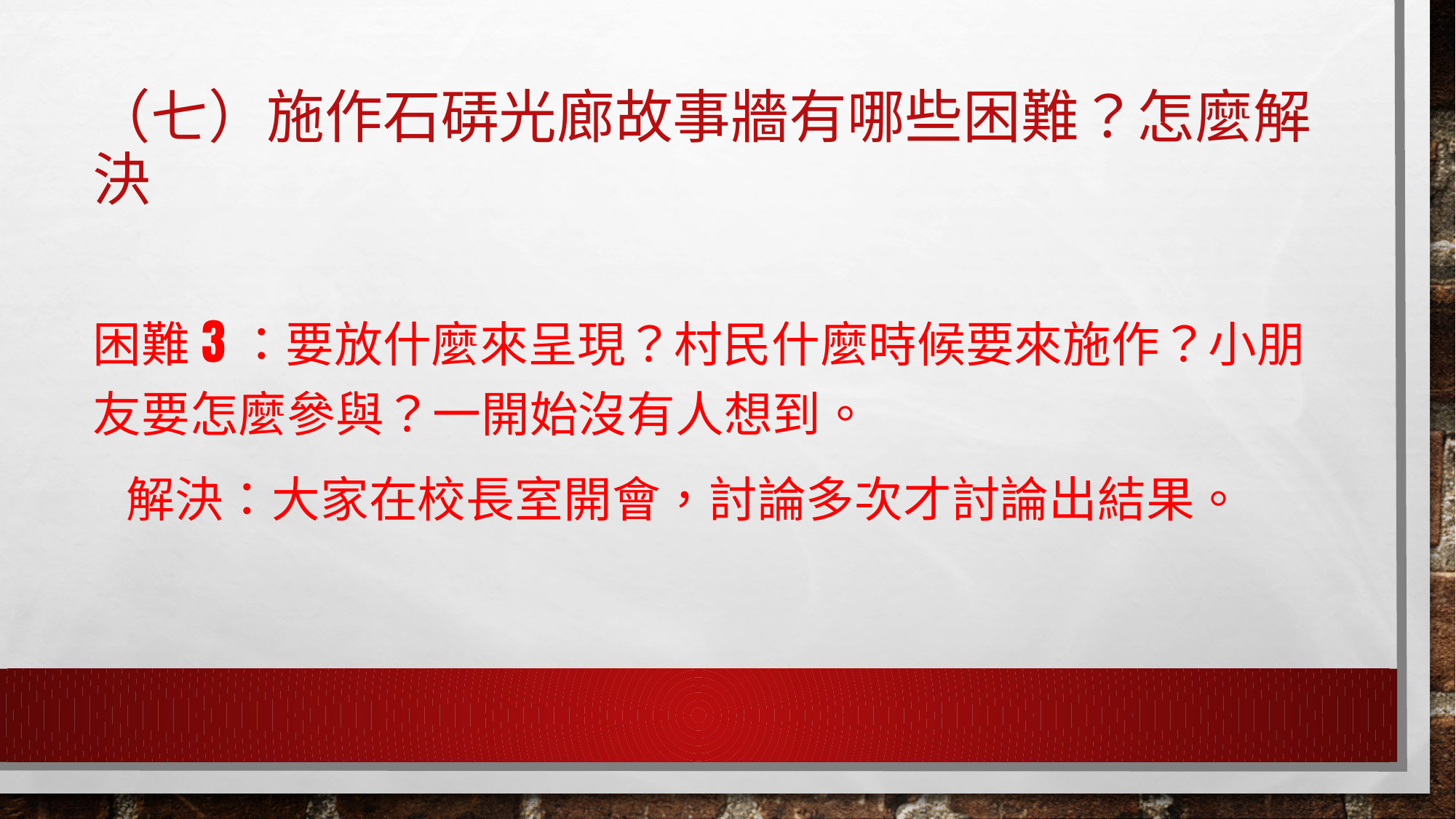

# （七）施作石硦光廊故事牆有哪些困難？怎麼解決
困難3：要放什麼來呈現？村民什麼時候要來施作？小朋友要怎麼參與？一開始沒有人想到。
  解決：大家在校長室開會，討論多次才討論出結果。